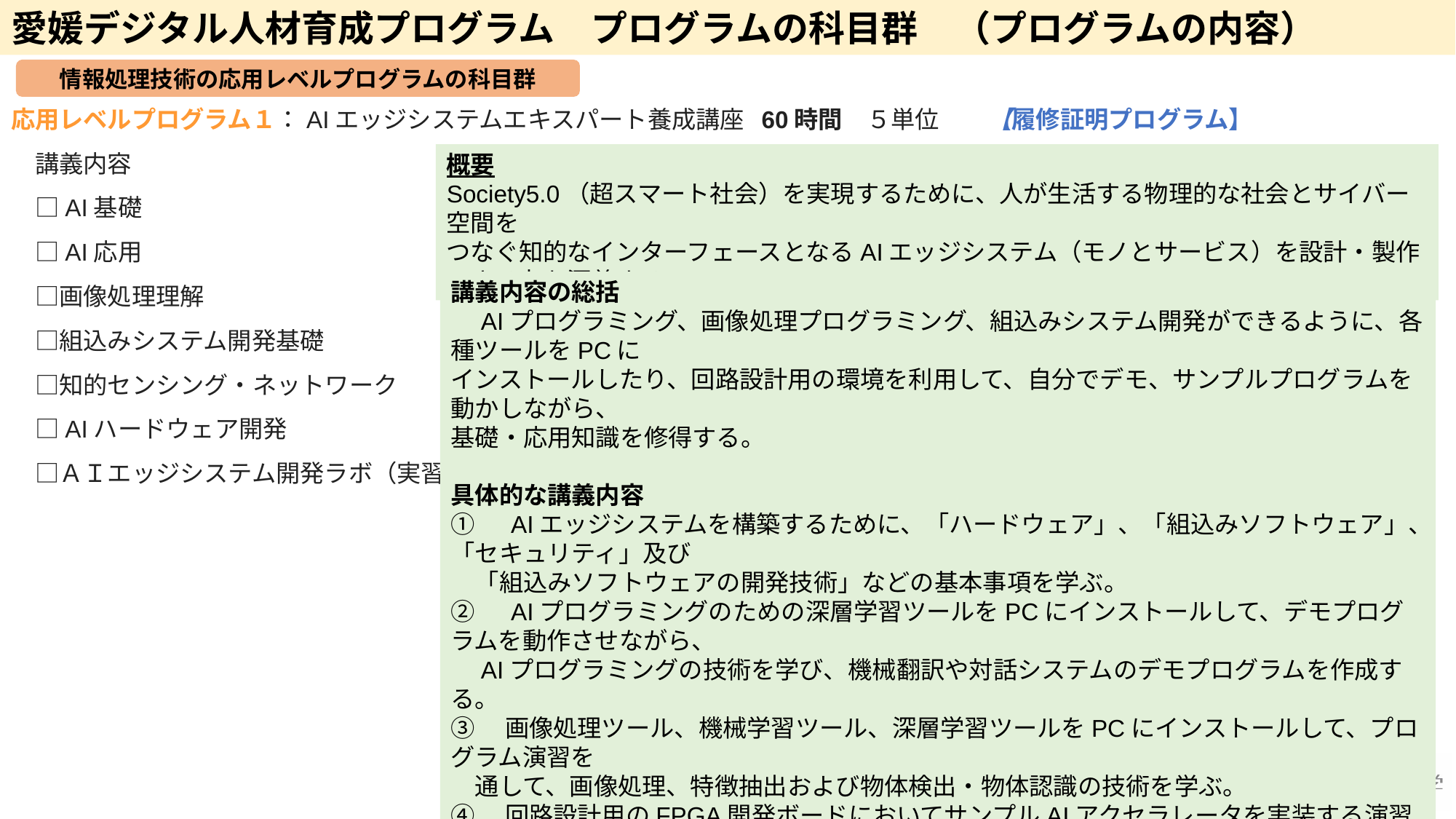

愛媛デジタル人材育成プログラム　プログラムの科目群　（プログラムの内容）
5
情報処理技術の応用レベルプログラムの科目群
応用レベルプログラム１：AIエッジシステムエキスパート養成講座  60時間　５単位　　【履修証明プログラム】
　講義内容
　□AI基礎
　□AI応用
　□画像処理理解
　□組込みシステム開発基礎
　□知的センシング・ネットワーク
　□AIハードウェア開発
　□ＡＩエッジシステム開発ラボ（実習）
概要
Society5.0（超スマート社会）を実現するために、人が生活する物理的な社会とサイバー空間を
つなぐ知的なインターフェースとなるAIエッジシステム（モノとサービス）を設計・製作できる力を涵養する。
講義内容の総括
　AIプログラミング、画像処理プログラミング、組込みシステム開発ができるように、各種ツールをPCに
インストールしたり、回路設計用の環境を利用して、自分でデモ、サンプルプログラムを動かしながら、
基礎・応用知識を修得する。

具体的な講義内容
①　AIエッジシステムを構築するために、「ハードウェア」、「組込みソフトウェア」、「セキュリティ」及び
　「組込みソフトウェアの開発技術」などの基本事項を学ぶ。
②　AIプログラミングのための深層学習ツールをPCにインストールして、デモプログラムを動作させながら、　
　AIプログラミングの技術を学び、機械翻訳や対話システムのデモプログラムを作成する。
③　画像処理ツール、機械学習ツール、深層学習ツールをPCにインストールして、プログラム演習を
　通して、画像処理、特徴抽出および物体検出・物体認識の技術を学ぶ。
④　回路設計用のFPGA開発ボードにおいてサンプルAIアクセラレータを実装する演習を通して
　AIハードウエアの構造と設計方法を学ぶ。
 *FPGA(Field Programmable Gate Array)：書換可能な回路
⑤　①～④で学んだ知識を活用して、組込み開発ボードを用いたリアルタイム物体検知機能を持つ
　AIエッジシステムを実装する。